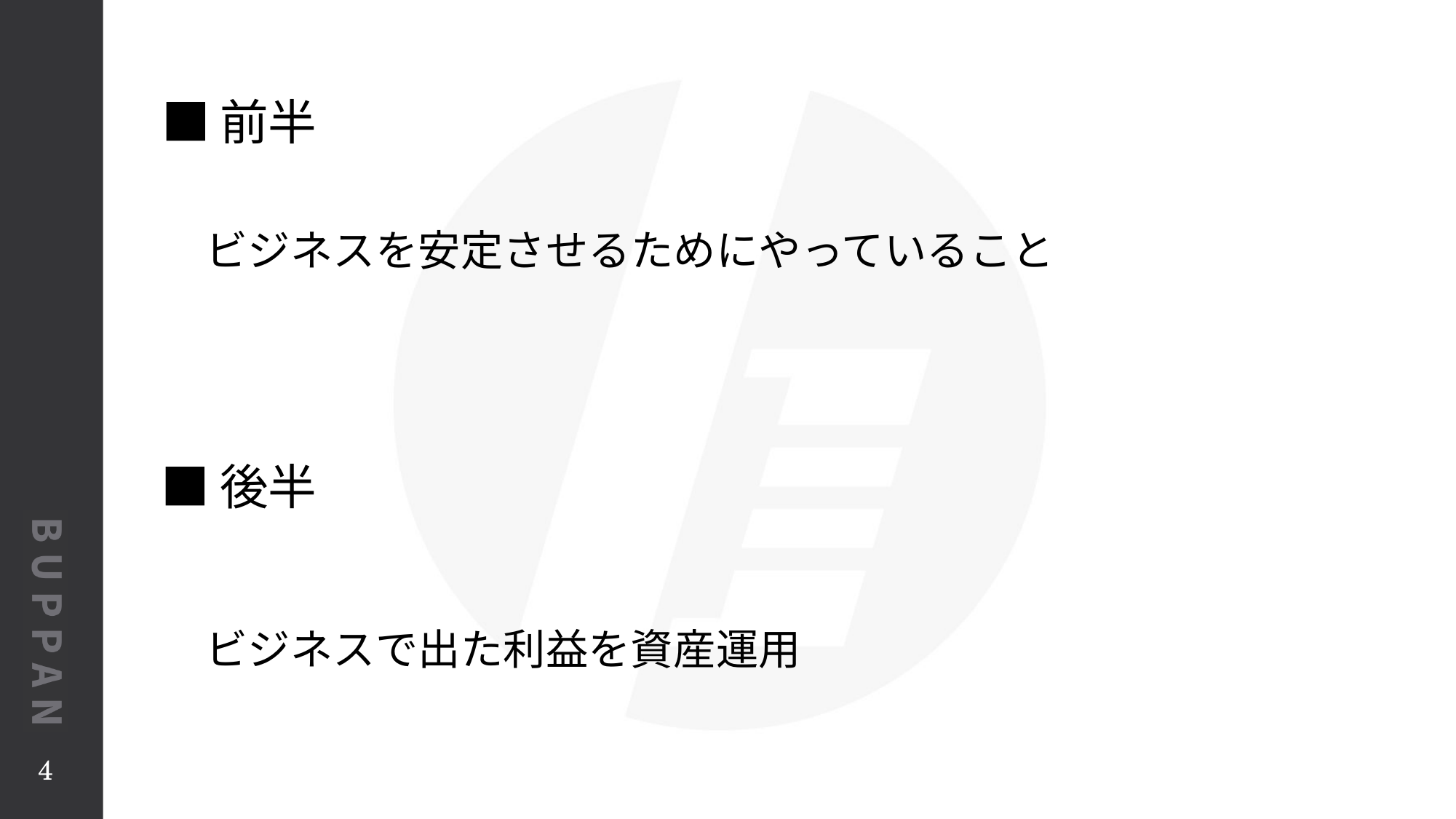

# ■前半
ビジネスを安定させるためにやっていること
■後半
ビジネスで出た利益を資産運用
4